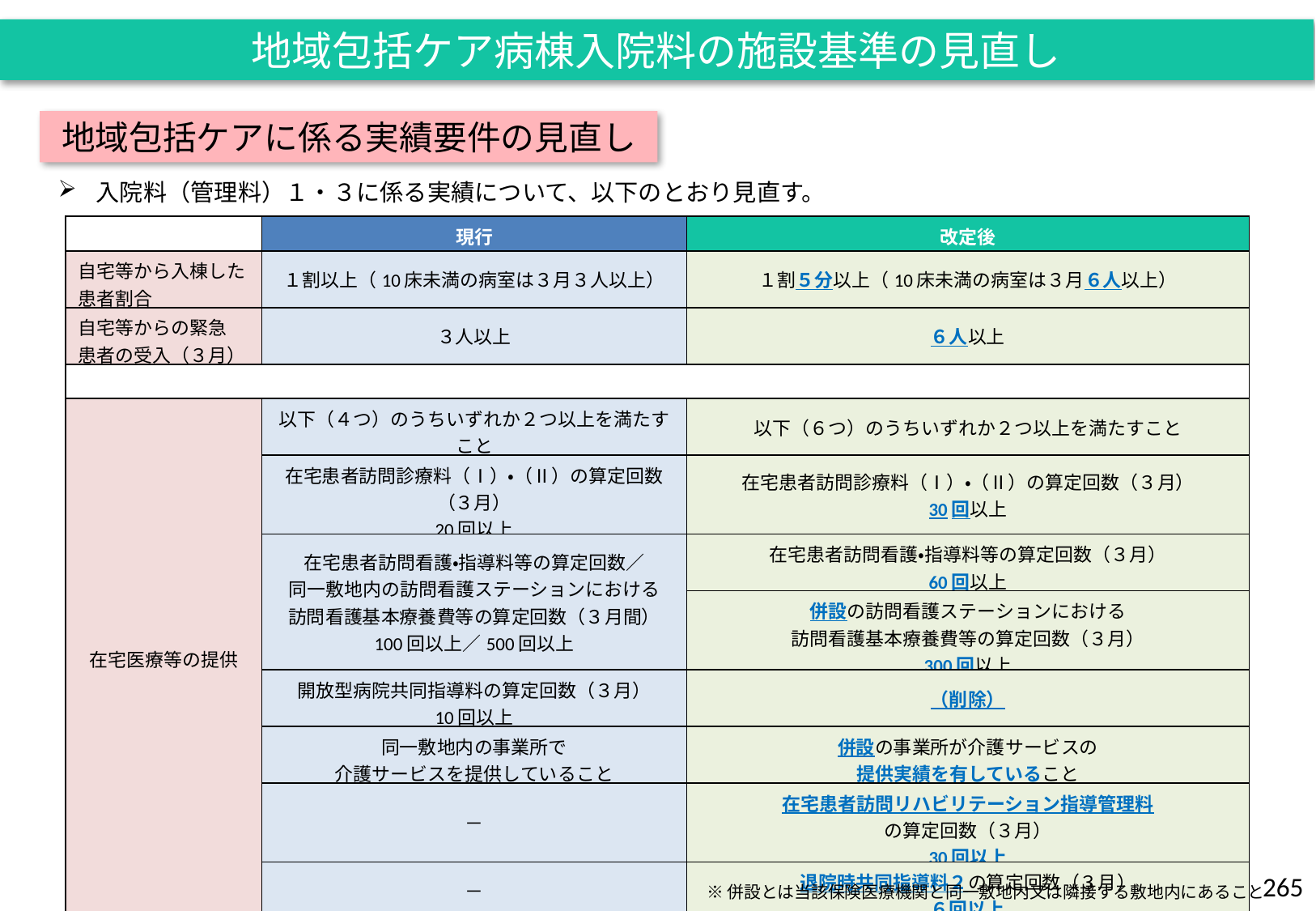

地域包括ケア病棟入院料の施設基準の見直し
地域包括ケアに係る実績要件の見直し

入院料（管理料）１・３に係る実績について、以下のとおり見直す。
|  | 現行 | 改定後 |
| --- | --- | --- |
| 自宅等から入棟した患者割合 | １割以上（10床未満の病室は３月３人以上） | １割５分以上（10床未満の病室は３月６人以上） |
| 自宅等からの緊急 患者の受入（３月） | ３人以上 | ６人以上 |
|  |  |  |
| 在宅医療等の提供 | 以下（４つ）のうちいずれか２つ以上を満たすこと | 以下（６つ）のうちいずれか２つ以上を満たすこと |
|  | 在宅患者訪問診療料（Ⅰ）・（Ⅱ）の算定回数（３月） 20回以上 | 在宅患者訪問診療料（Ⅰ）・（Ⅱ）の算定回数（３月） 30回以上 |
|  | 在宅患者訪問看護・指導料等の算定回数／ 同一敷地内の訪問看護ステーションにおける 訪問看護基本療養費等の算定回数（３月間） 100回以上／500回以上 | 在宅患者訪問看護・指導料等の算定回数（３月） 60回以上 |
|  |  | 併設の訪問看護ステーションにおける 訪問看護基本療養費等の算定回数（３月） 300回以上 |
|  | 開放型病院共同指導料の算定回数（３月） 10回以上 | （削除） |
|  | 同一敷地内の事業所で 介護サービスを提供していること | 併設の事業所が介護サービスの 提供実績を有していること |
|  | － | 在宅患者訪問リハビリテーション指導管理料 の算定回数（３月） 30回以上 |
|  | － | 退院時共同指導料２の算定回数（３月） ６回以上 |
265
※併設とは当該保険医療機関と同一敷地内又は隣接する敷地内にあること